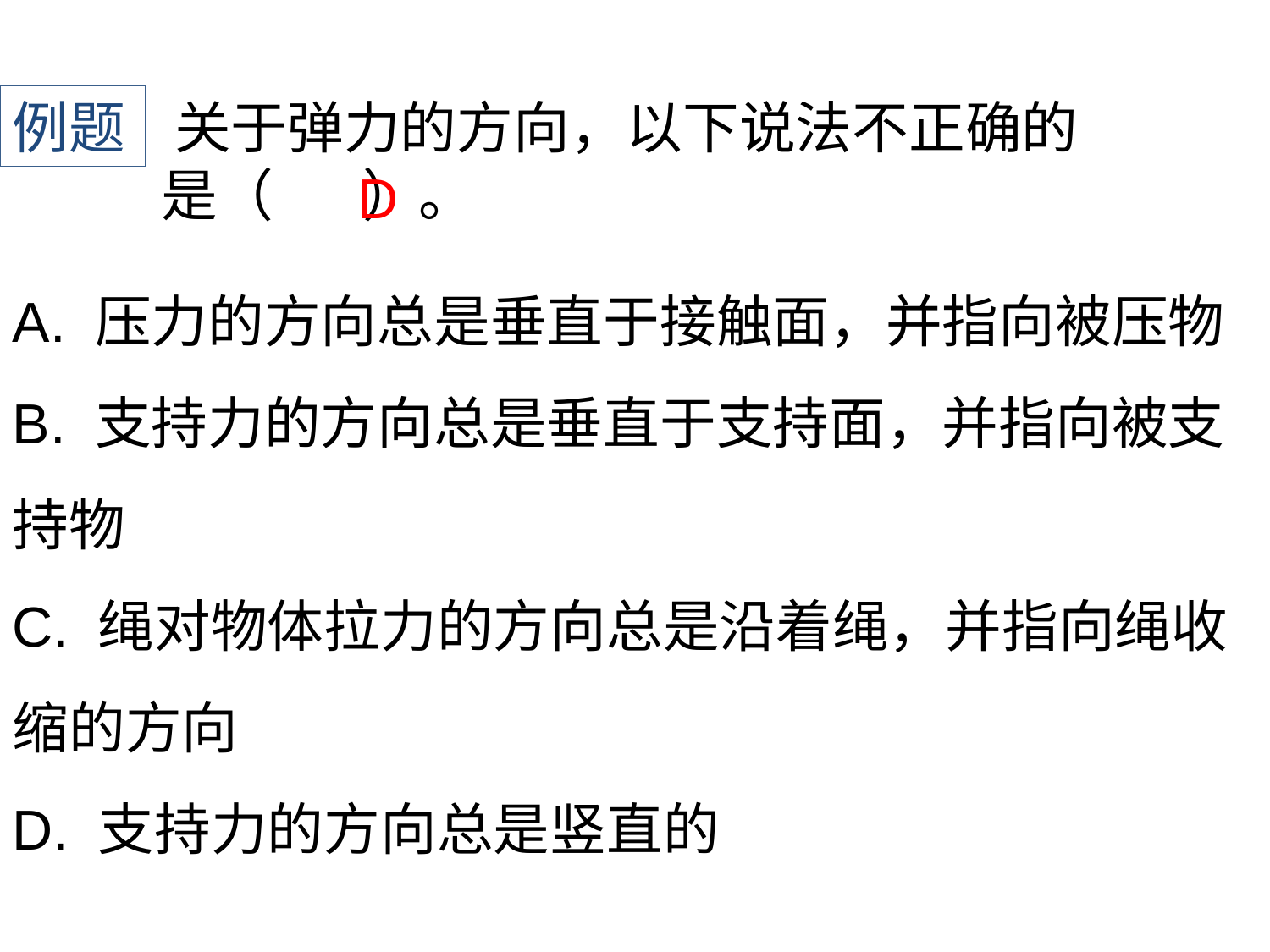

例题
﻿关于弹力的方向，以下说法不正确的是（       ）。
D
A. 压力的方向总是垂直于接触面，并指向被压物
B. 支持力的方向总是垂直于支持面，并指向被支持物
C. 绳对物体拉力的方向总是沿着绳，并指向绳收缩的方向
D. 支持力的方向总是竖直的